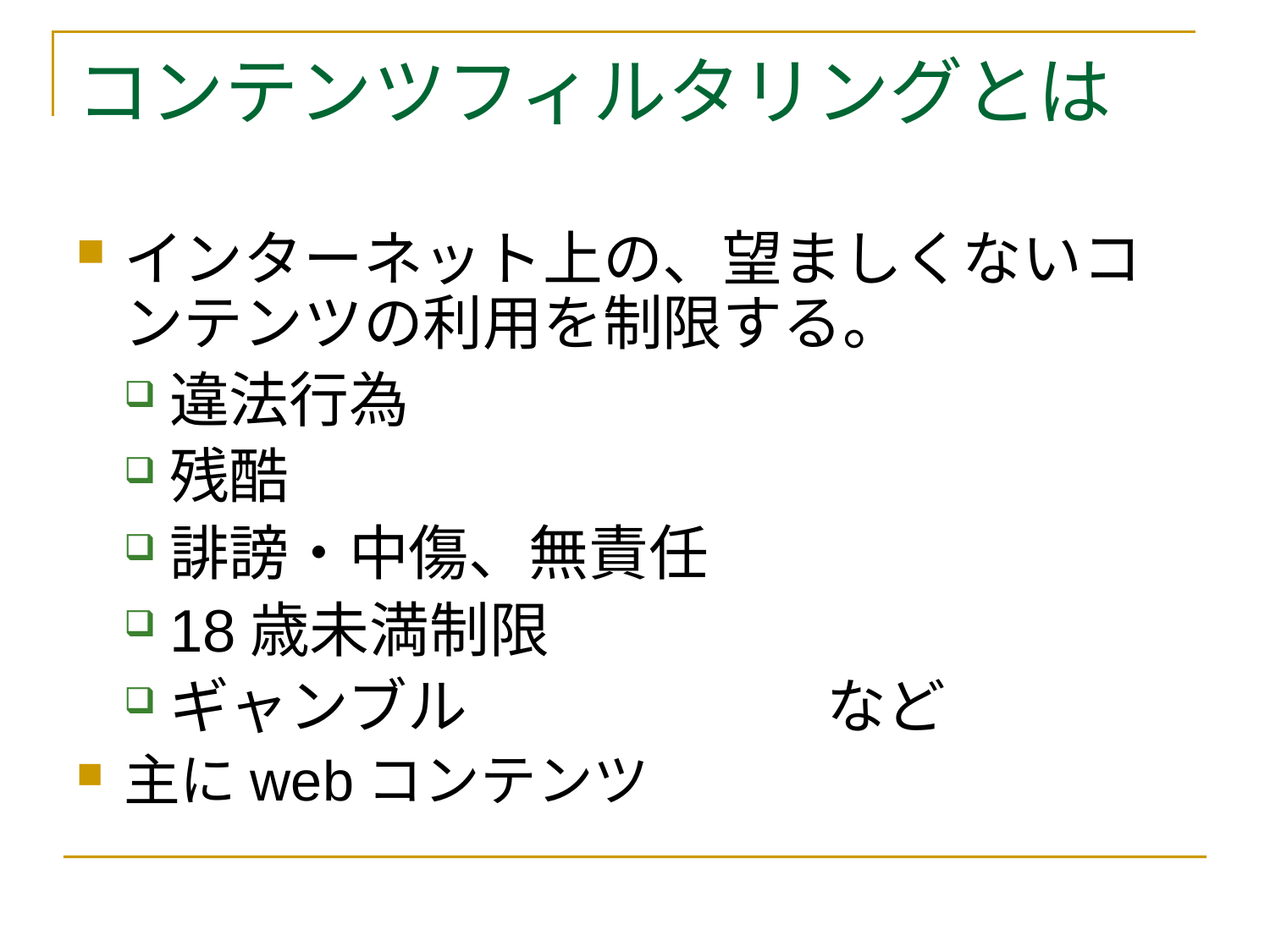

# コンテンツフィルタリングとは
インターネット上の、望ましくないコンテンツの利用を制限する。
違法行為
残酷
誹謗・中傷、無責任
18歳未満制限
ギャンブル　　　　　　など
主にwebコンテンツ